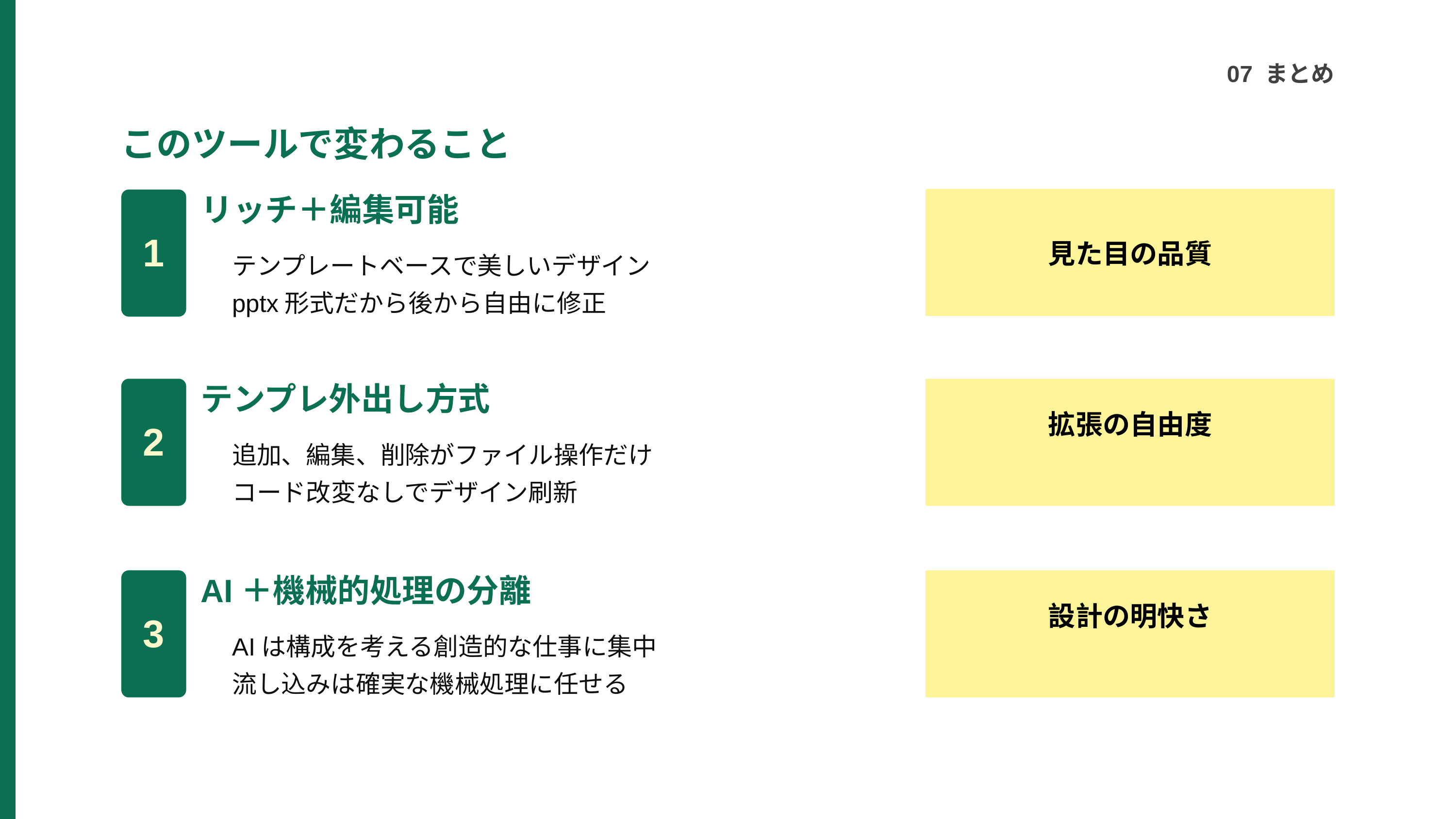

07 まとめ
このツールで変わること
リッチ＋編集可能

1
見た目の品質

テンプレートベースで美しいデザイン

pptx形式だから後から自由に修正

テンプレ外出し方式

拡張の自由度

2

追加、編集、削除がファイル操作だけ

コード改変なしでデザイン刷新

AI＋機械的処理の分離

設計の明快さ

3

AIは構成を考える創造的な仕事に集中

流し込みは確実な機械処理に任せる